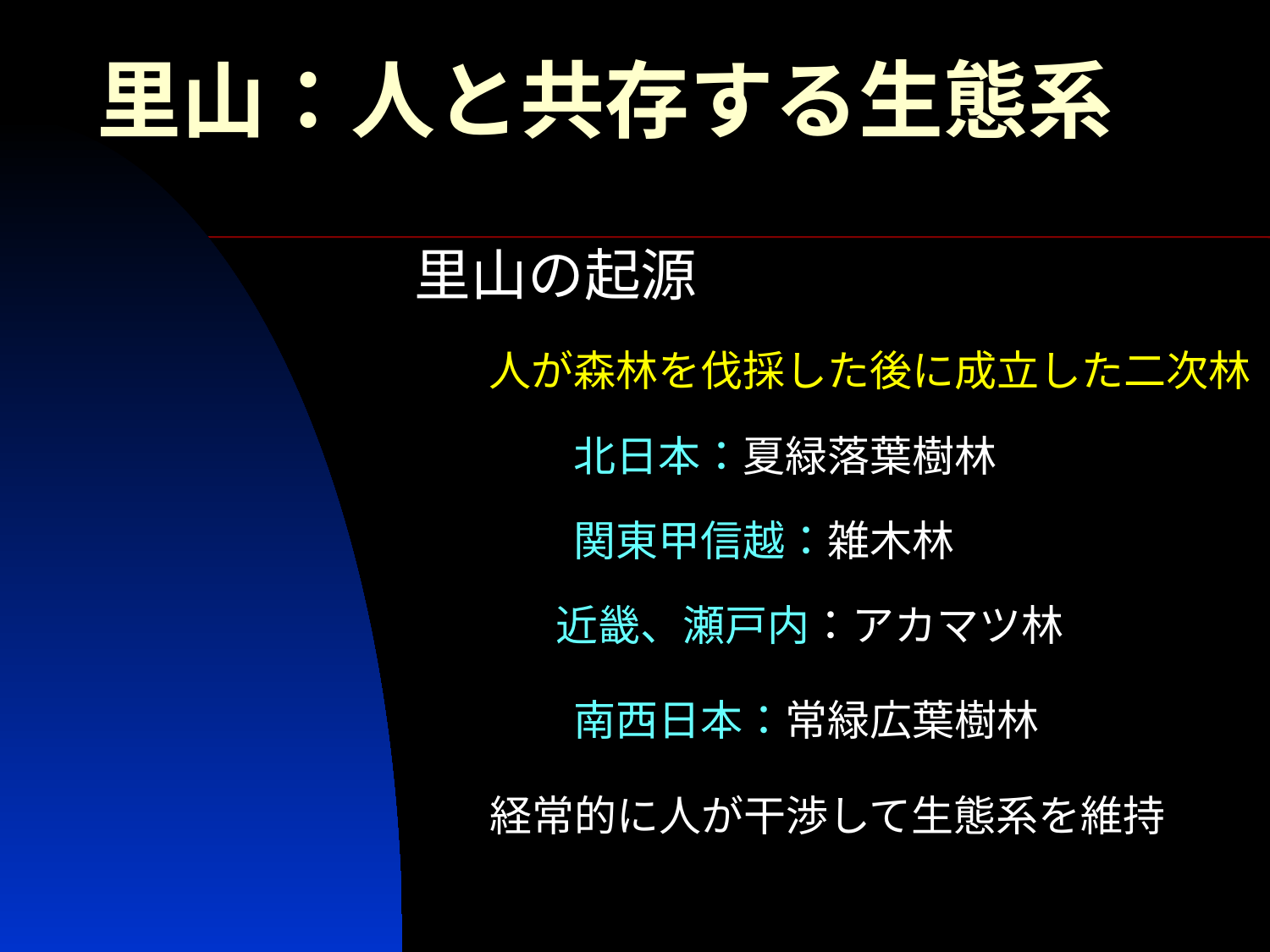

# 里山：人と共存する生態系
里山の起源
人が森林を伐採した後に成立した二次林
北日本：夏緑落葉樹林
関東甲信越：雑木林
近畿、瀬戸内：アカマツ林
南西日本：常緑広葉樹林
経常的に人が干渉して生態系を維持